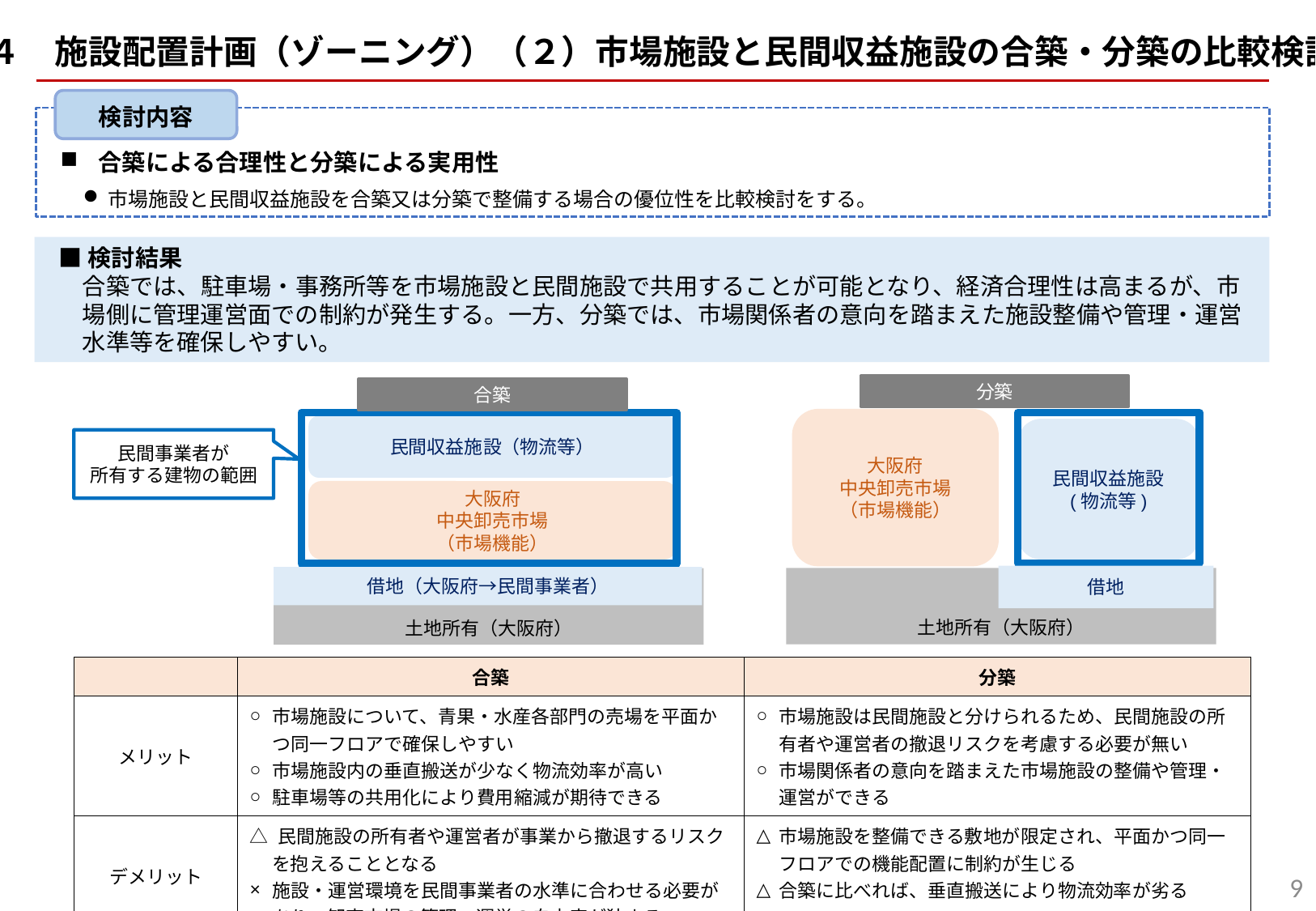

４　施設配置計画（ゾーニング）（２）市場施設と民間収益施設の合築・分築の比較検討
検討内容

合築による合理性と分築による実用性
市場施設と民間収益施設を合築又は分築で整備する場合の優位性を比較検討をする。
■検討結果
　合築では、駐車場・事務所等を市場施設と民間施設で共用することが可能となり、経済合理性は高まるが、市
　場側に管理運営面での制約が発生する。一方、分築では、市場関係者の意向を踏まえた施設整備や管理・運営
　水準等を確保しやすい。
分築
合築
大阪府
中央卸売市場
（市場機能）

民間収益施設（物流等）
民間収益施設
(物流等)
民間事業者が
所有する建物の範囲
大阪府
中央卸売市場
（市場機能）
借地
借地（大阪府→民間事業者）
土地所有（大阪府）
土地所有（大阪府）
|  | 合築 | 分築 |
| --- | --- | --- |
| メリット | 市場施設について、青果・水産各部門の売場を平面かつ同一フロアで確保しやすい 市場施設内の垂直搬送が少なく物流効率が高い 駐車場等の共用化により費用縮減が期待できる | 市場施設は民間施設と分けられるため、民間施設の所有者や運営者の撤退リスクを考慮する必要が無い 市場関係者の意向を踏まえた市場施設の整備や管理・運営ができる |
| デメリット | △ 民間施設の所有者や運営者が事業から撤退するリスク を抱えることとなる 施設・運営環境を民間事業者の水準に合わせる必要があり、卸売市場の管理・運営の自由度が狭まる | 市場施設を整備できる敷地が限定され、平面かつ同一フロアでの機能配置に制約が生じる 合築に比べれば、垂直搬送により物流効率が劣る |
9